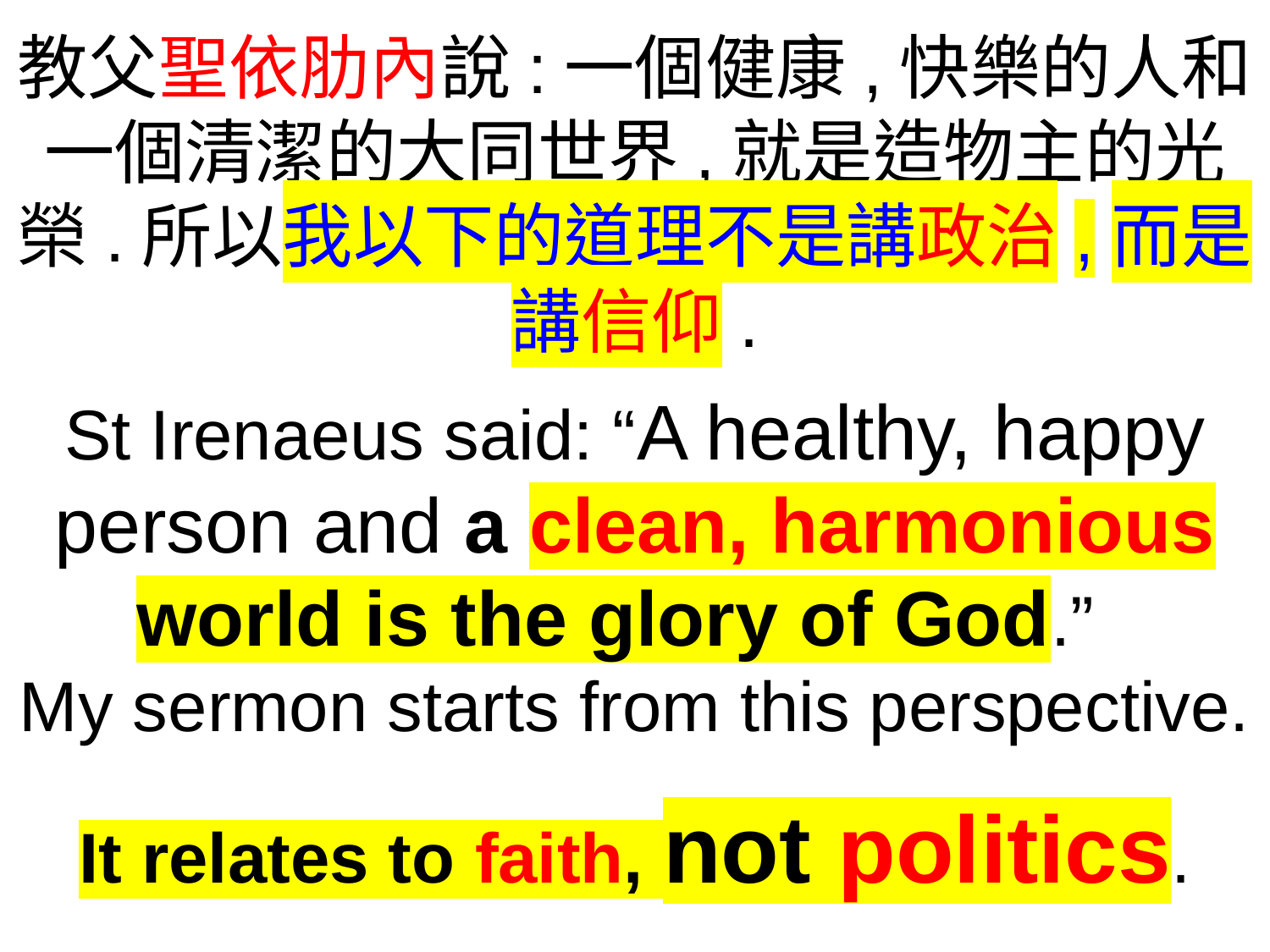

教父聖依肋內說:一個健康,快樂的人和一個清潔的大同世界,就是造物主的光榮.所以我以下的道理不是講政治,而是講信仰.
St Irenaeus said: “A healthy, happy person and a clean, harmonious world is the glory of God.”
My sermon starts from this perspective.
It relates to faith, not politics.